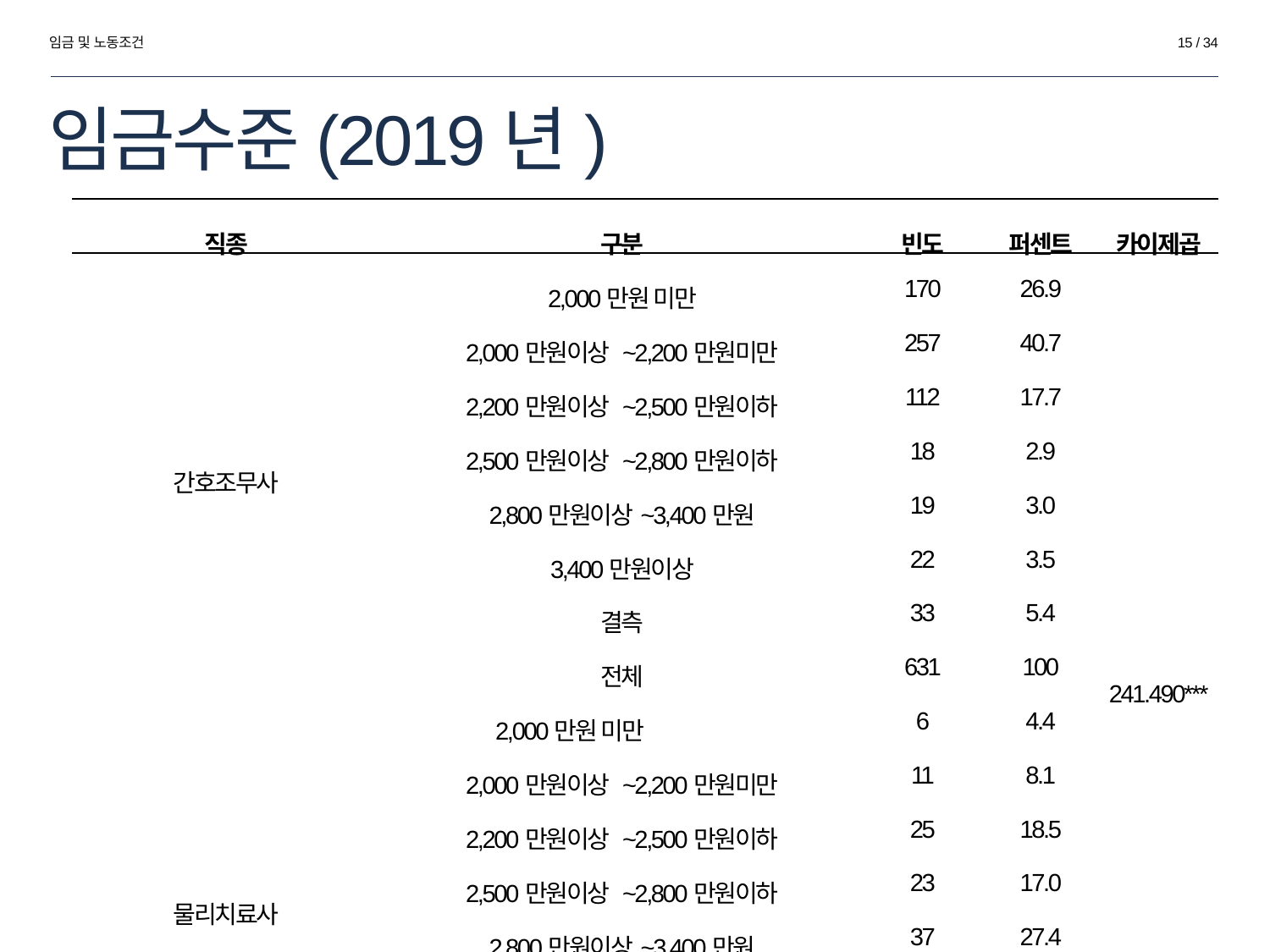

임금 및 노동조건
15 / 34
# 임금수준(2019년)
| 직종 | 구분 | 빈도 | 퍼센트 | 카이제곱 |
| --- | --- | --- | --- | --- |
| 간호조무사 | 2,000만원 미만 | 170 | 26.9 | 241.490\*\*\* |
|  | 2,000만원이상 ~2,200만원미만 | 257 | 40.7 |  |
|  | 2,200만원이상 ~2,500만원이하 | 112 | 17.7 |  |
|  | 2,500만원이상 ~2,800만원이하 | 18 | 2.9 |  |
|  | 2,800만원이상~3,400만원 | 19 | 3.0 |  |
|  | 3,400만원이상 | 22 | 3.5 |  |
|  | 결측 | 33 | 5.4 |  |
|  | 전체 | 631 | 100 |  |
| 물리치료사 | 2,000만원 미만 | 6 | 4.4 |  |
|  | 2,000만원이상 ~2,200만원미만 | 11 | 8.1 |  |
|  | 2,200만원이상 ~2,500만원이하 | 25 | 18.5 |  |
|  | 2,500만원이상 ~2,800만원이하 | 23 | 17.0 |  |
|  | 2,800만원이상~3,400만원 | 37 | 27.4 |  |
|  | 3,400만원이상 | 29 | 21.4 |  |
|  | 결측 | 4 | 4.4 |  |
|  | 전체 | 135 | 100.0 |  |